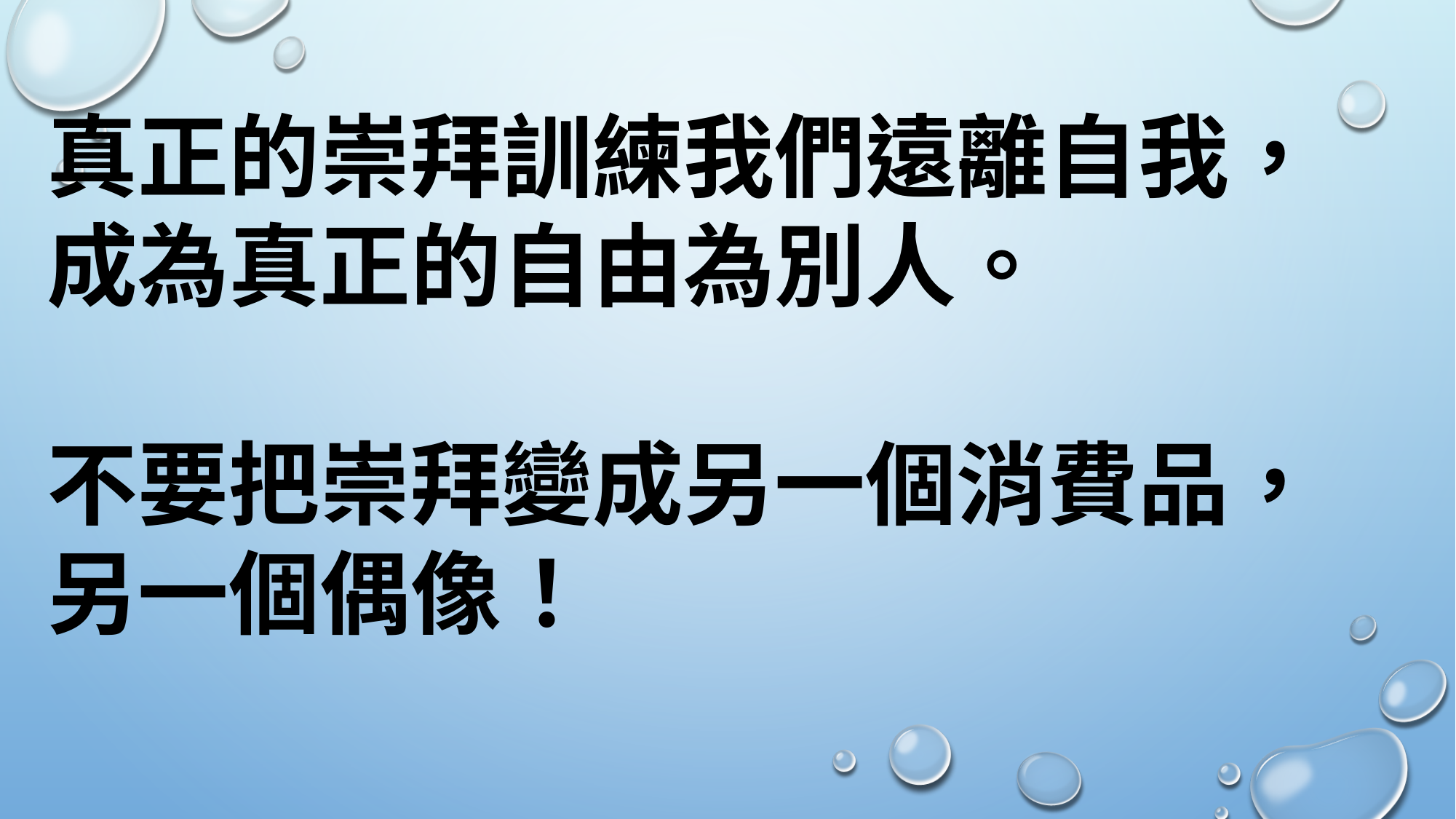

真正的崇拜訓練我們遠離自我，成為真正的自由為別人。

不要把崇拜變成另一個消費品，另一個偶像！